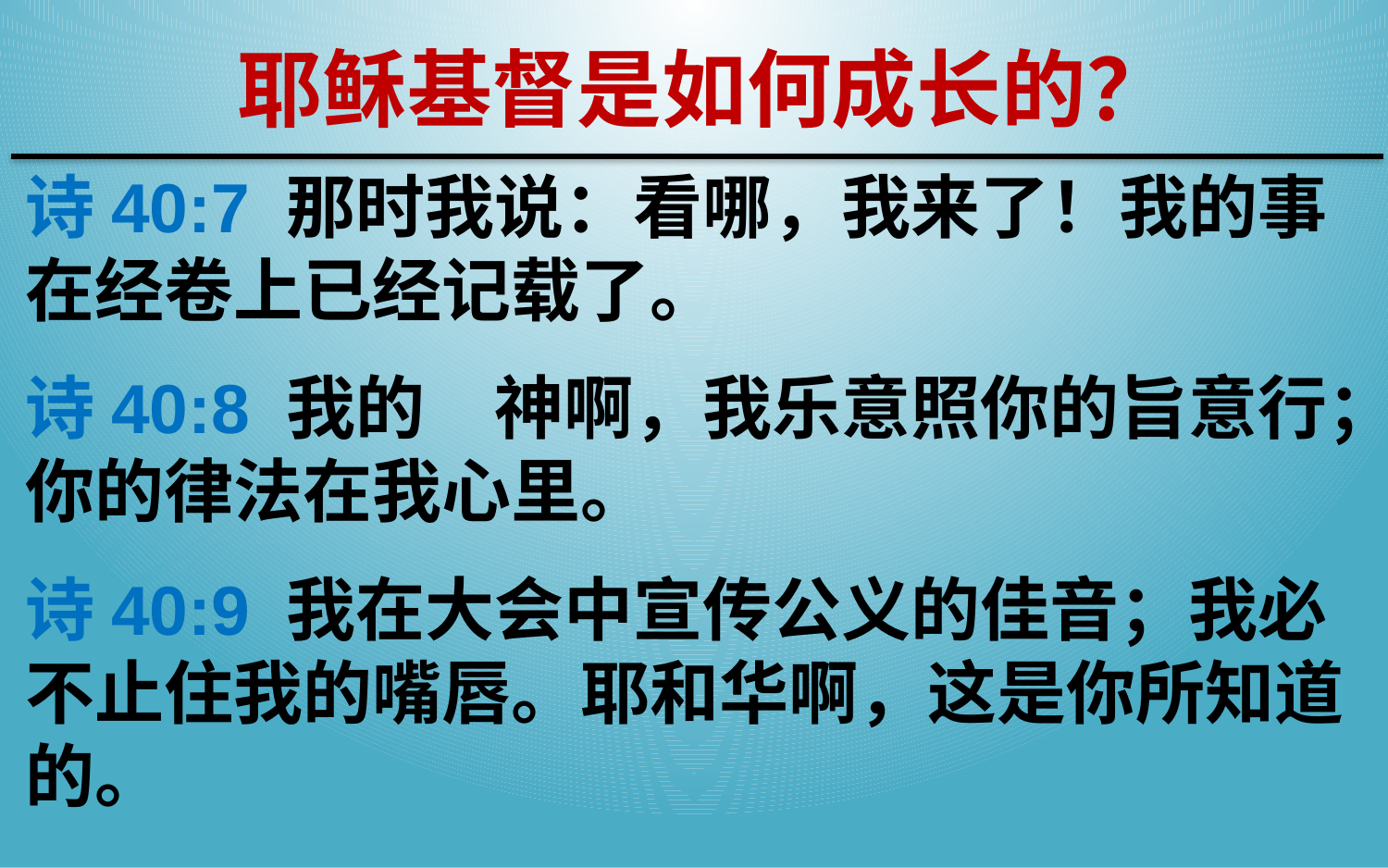

耶稣基督是如何成长的？
诗40:7 那时我说：看哪，我来了！我的事在经卷上已经记载了。
诗40:8 我的　神啊，我乐意照你的旨意行；你的律法在我心里。
诗40:9 我在大会中宣传公义的佳音；我必不止住我的嘴唇。耶和华啊，这是你所知道的。